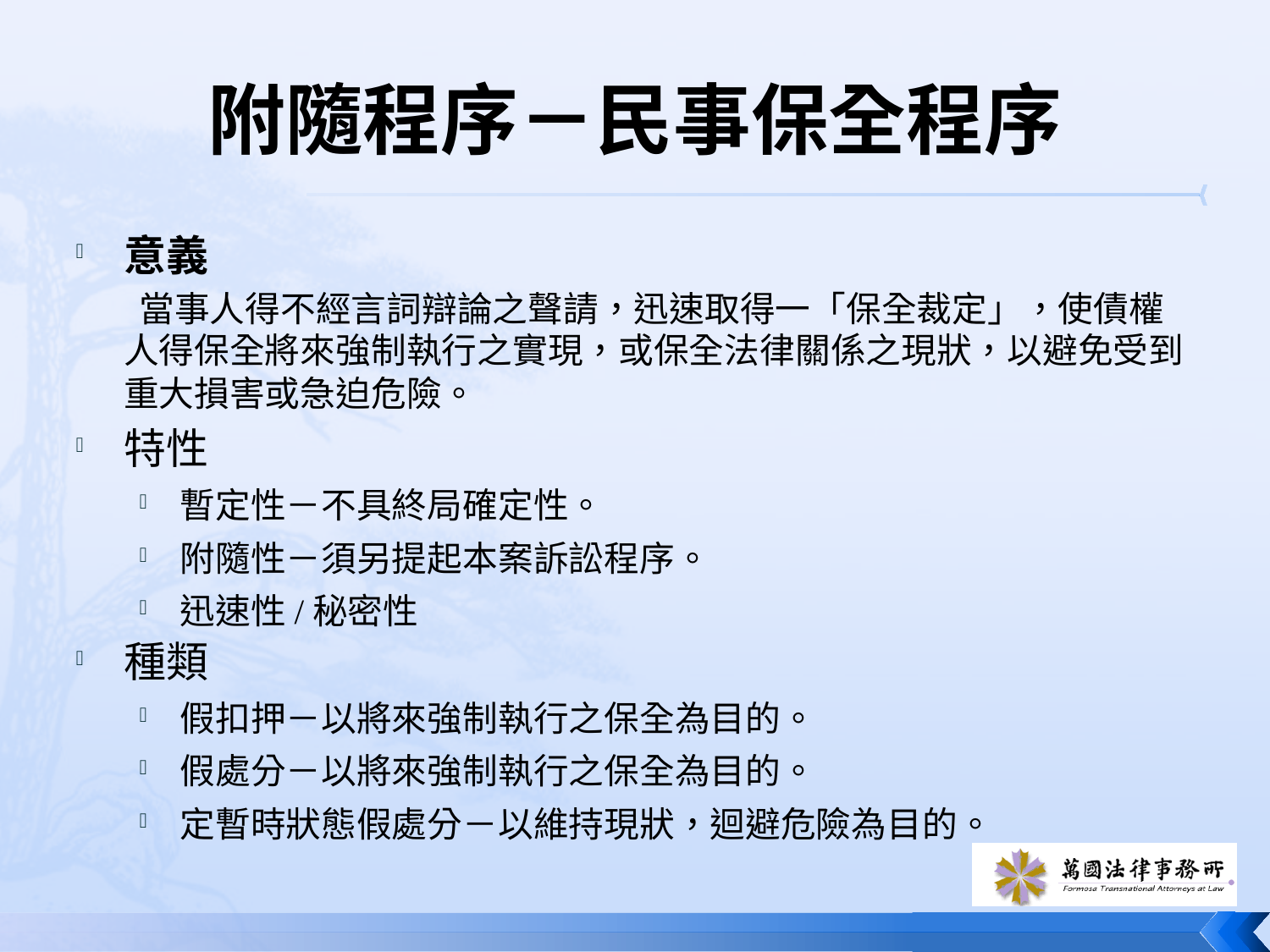

# 附隨程序－民事保全程序
意義
       當事人得不經言詞辯論之聲請，迅速取得一「保全裁定」，使債權人得保全將來強制執行之實現，或保全法律關係之現狀，以避免受到重大損害或急迫危險。
特性
暫定性－不具終局確定性。
附隨性－須另提起本案訴訟程序。
迅速性/秘密性
種類
假扣押－以將來強制執行之保全為目的。
假處分－以將來強制執行之保全為目的。
定暫時狀態假處分－以維持現狀，迴避危險為目的。